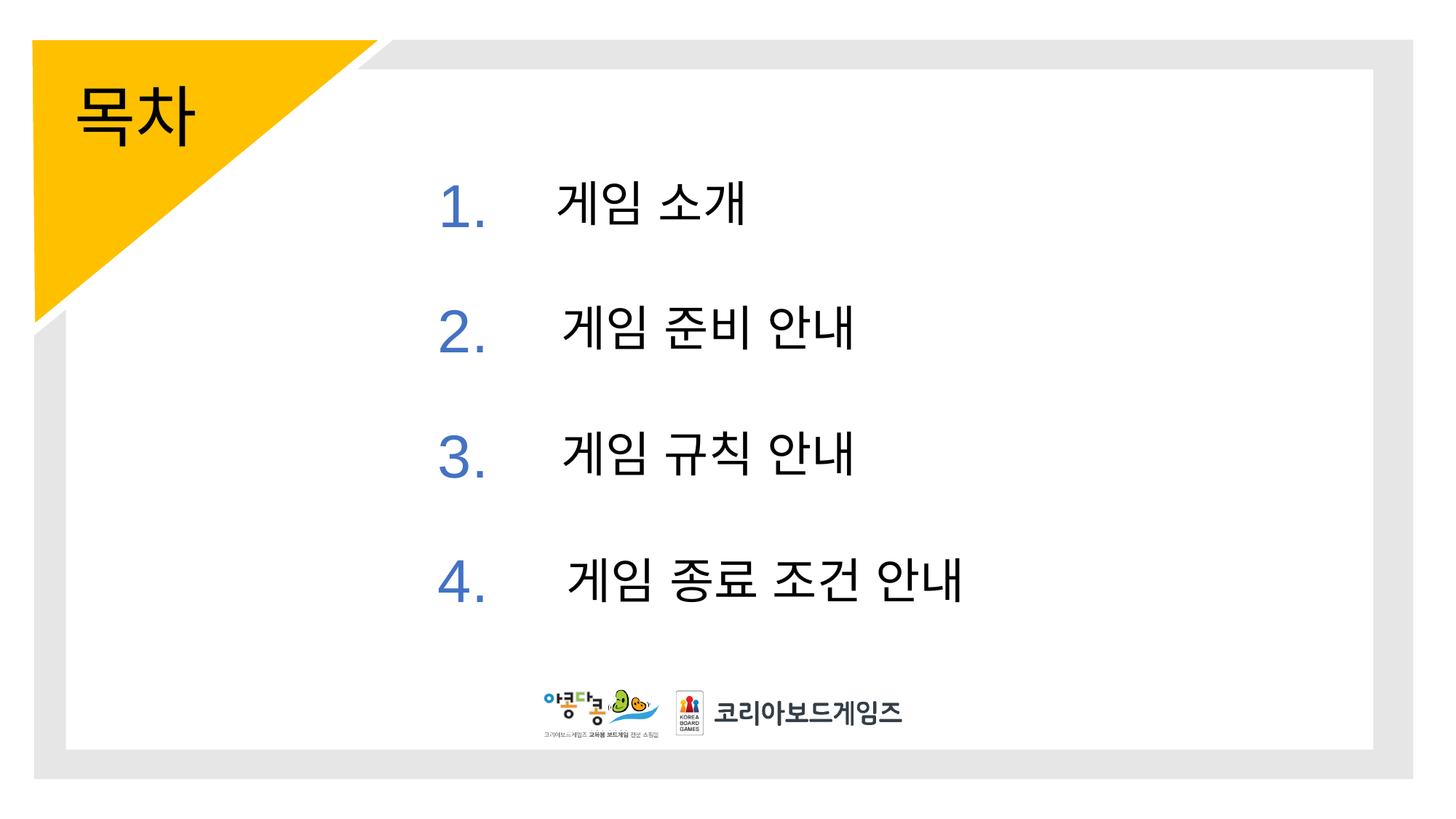

게임 소개
게임 준비 안내
게임 규칙 안내
게임 종료 조건 안내